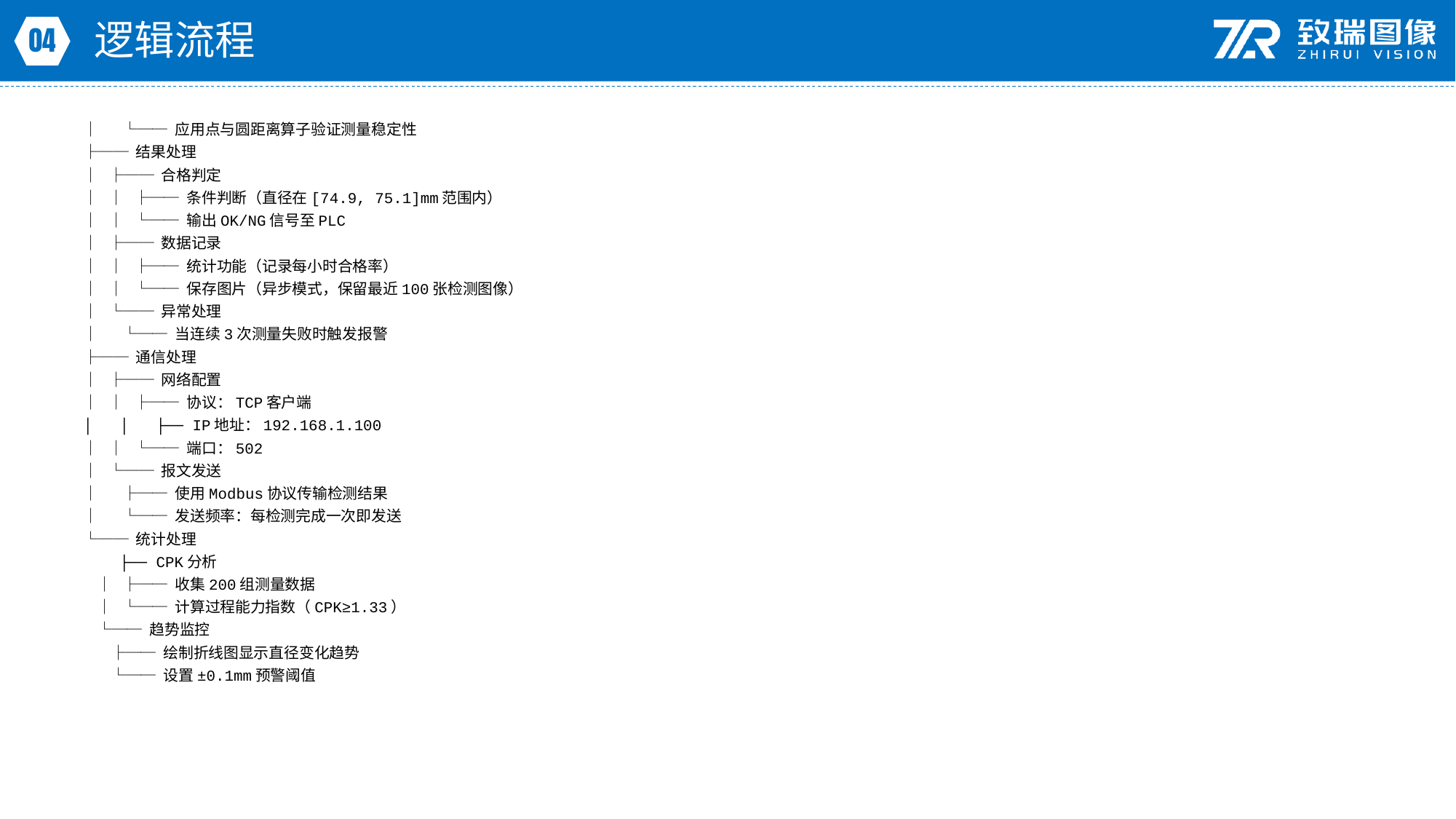

逻辑流程
04

│       └── 应用点与圆距离算子验证测量稳定性
├── 结果处理
│   ├── 合格判定
│   │   ├── 条件判断（直径在[74.9, 75.1]mm范围内）
│   │   └── 输出OK/NG信号至PLC
│   ├── 数据记录
│   │   ├── 统计功能（记录每小时合格率）
│   │   └── 保存图片（异步模式，保留最近100张检测图像）
│   └── 异常处理
│       └── 当连续3次测量失败时触发报警
├── 通信处理
│   ├── 网络配置
│   │   ├── 协议：TCP客户端
│   │   ├── IP地址：192.168.1.100
│   │   └── 端口：502
│   └── 报文发送
│       ├── 使用Modbus协议传输检测结果
│       └── 发送频率：每检测完成一次即发送
└── 统计处理
    ├── CPK分析
    │   ├── 收集200组测量数据
    │   └── 计算过程能力指数（CPK≥1.33）
    └── 趋势监控
        ├── 绘制折线图显示直径变化趋势
        └── 设置±0.1mm预警阈值